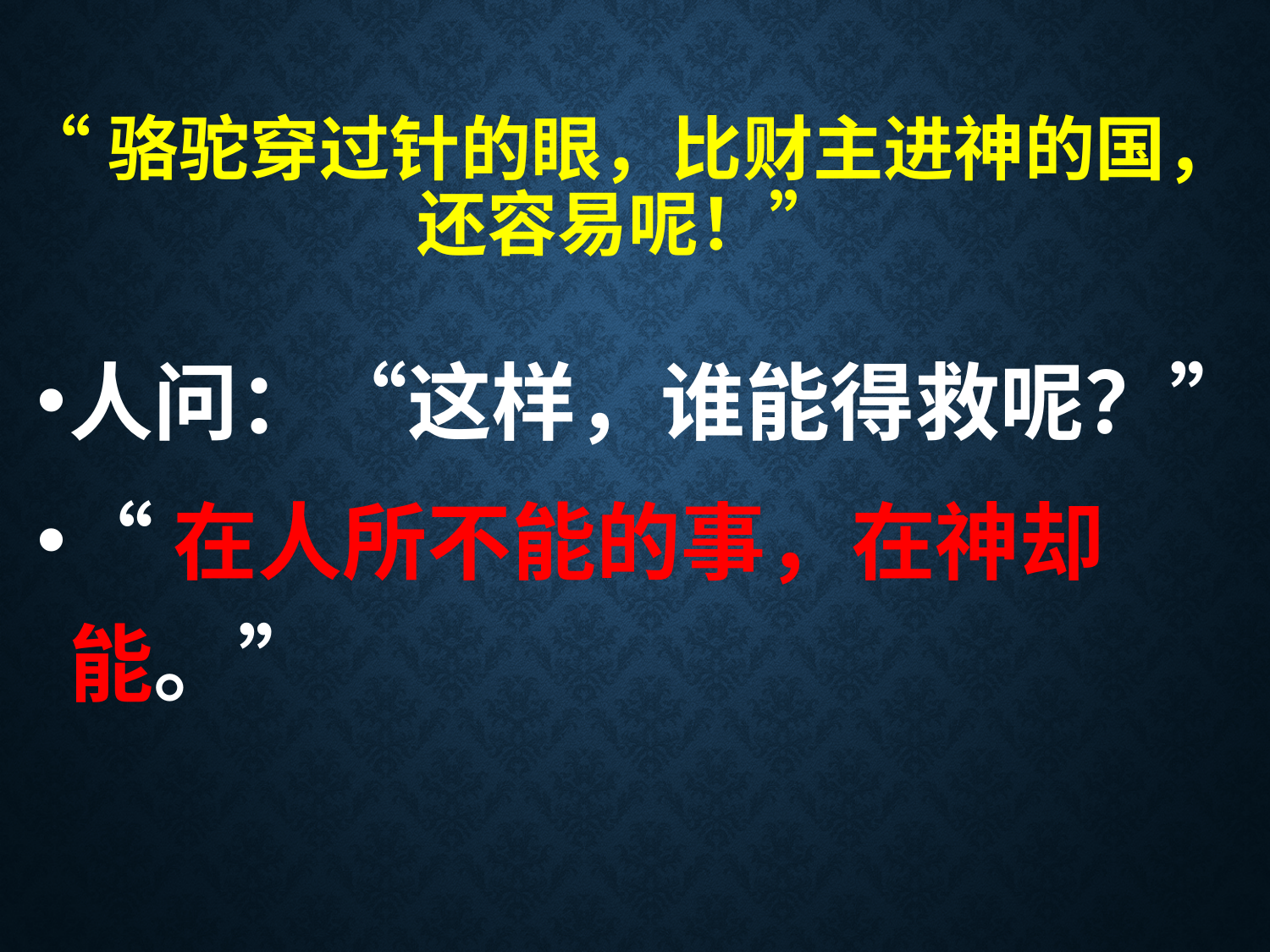

# “骆驼穿过针的眼，比财主进神的国， 还容易呢！”
人问：“这样，谁能得救呢？”
“在人所不能的事，在神却能。”